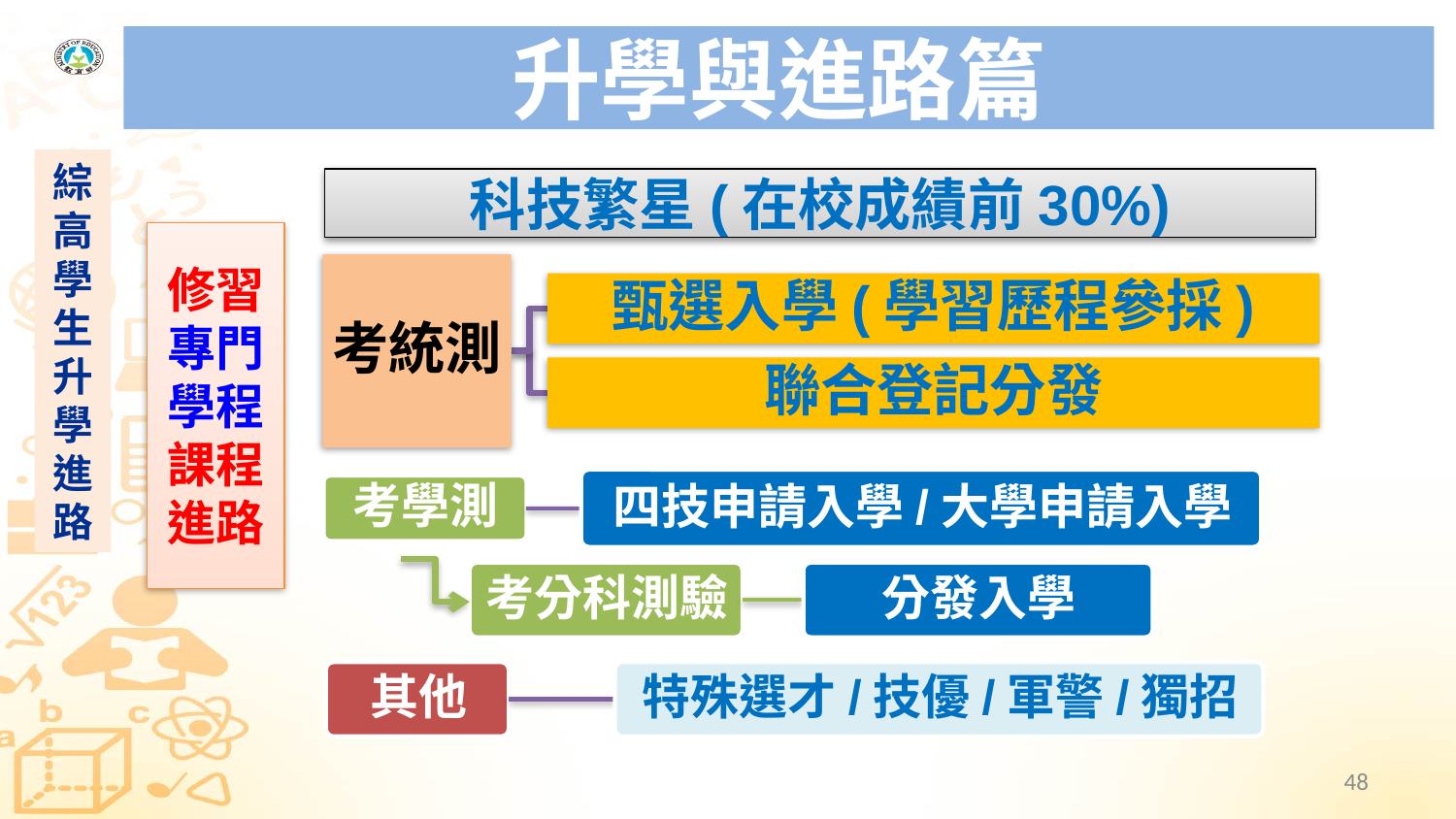

# 升學與進路篇
綜高學生升學進路
科技繁星(在校成績前30%)

考統測
甄選入學(學習歷程參採)
聯合登記分發
修習專門學程課程進路
考學測

四技申請入學/大學申請入學
考分科測驗

分發入學
其他

特殊選才/技優/軍警/獨招
48